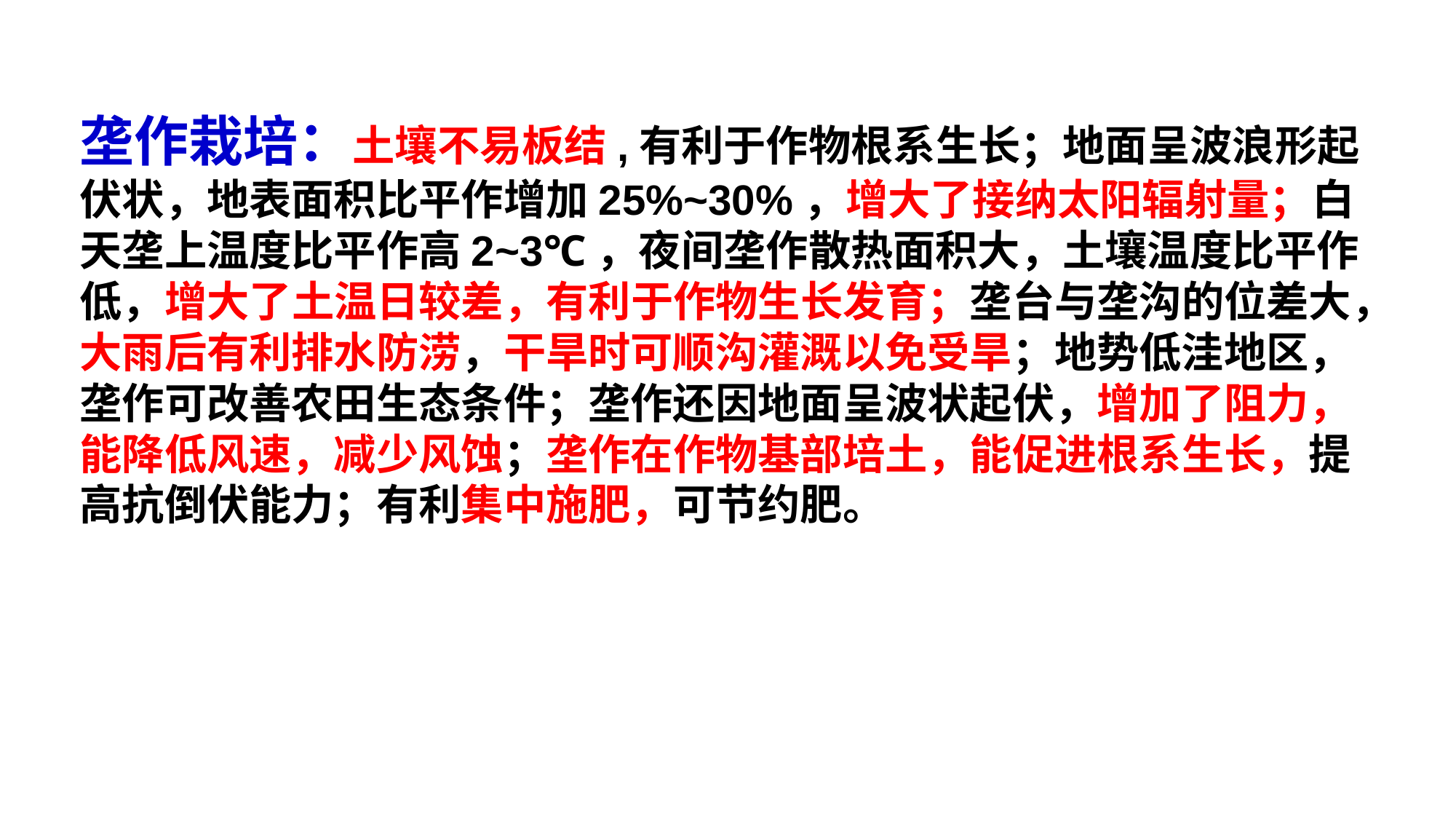

垄作栽培：土壤不易板结,有利于作物根系生长；地面呈波浪形起伏状，地表面积比平作增加25%~30%，增大了接纳太阳辐射量；白天垄上温度比平作高2~3℃，夜间垄作散热面积大，土壤温度比平作低，增大了土温日较差，有利于作物生长发育；垄台与垄沟的位差大，大雨后有利排水防涝，干旱时可顺沟灌溉以免受旱；地势低洼地区，垄作可改善农田生态条件；垄作还因地面呈波状起伏，增加了阻力，能降低风速，减少风蚀；垄作在作物基部培土，能促进根系生长，提高抗倒伏能力；有利集中施肥，可节约肥。